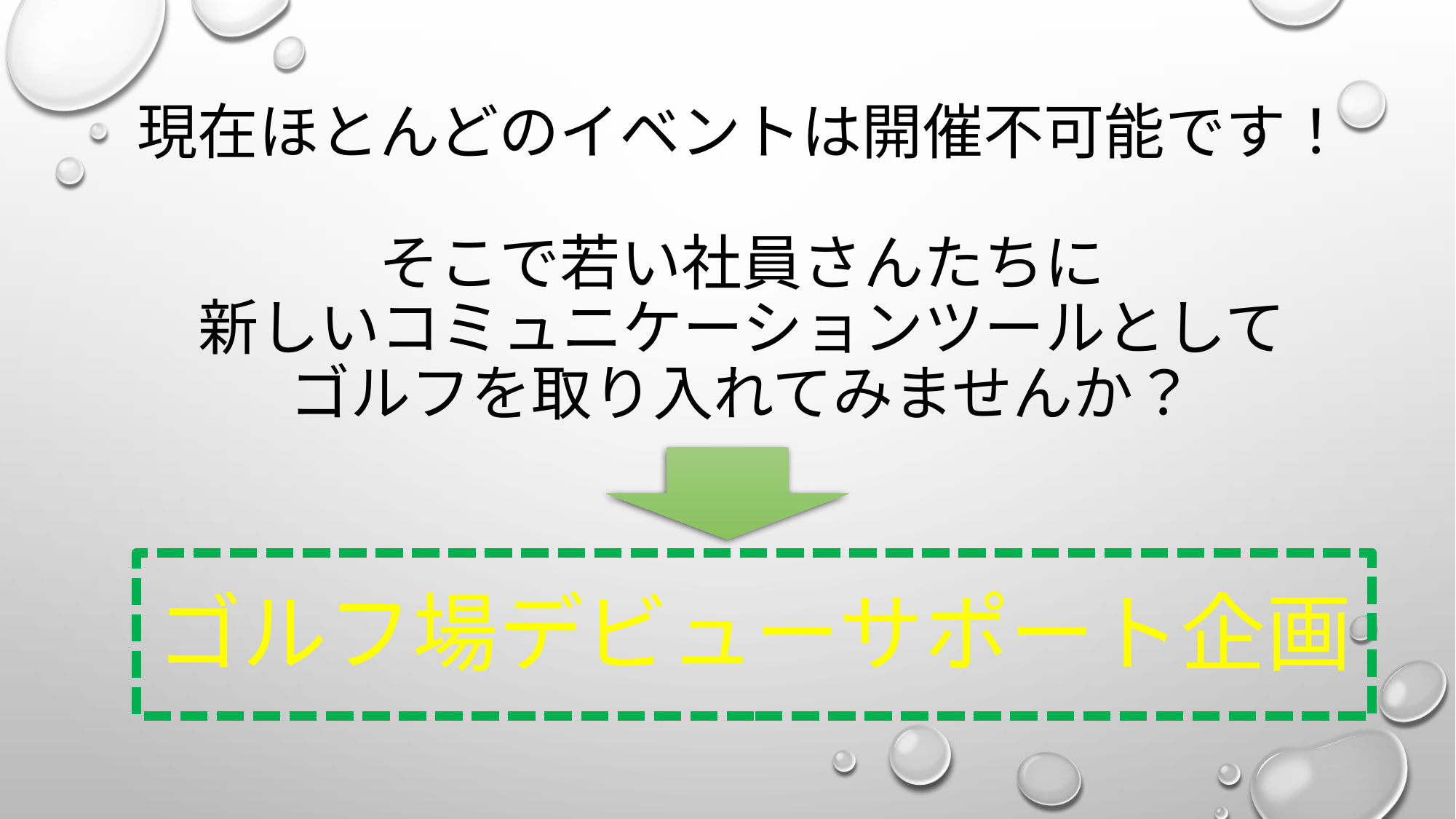

# 現在ほとんどのイベントは開催不可能です！ そこで若い社員さんたちに 新しいコミュニケーションツールとして ゴルフを取り入れてみませんか？

ゴルフ場デビューサポート企画